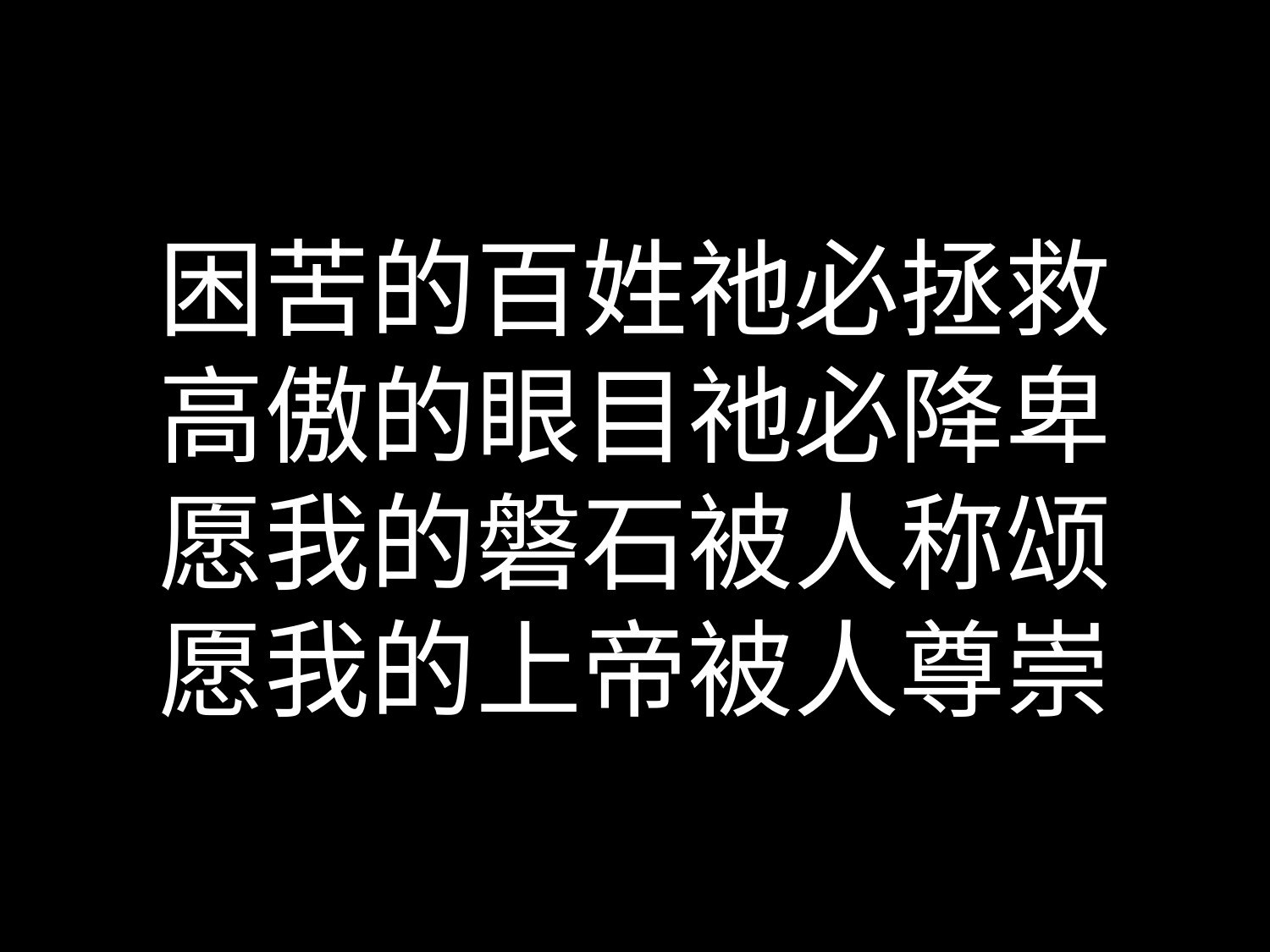

# 困苦的百姓祂必拯救 高傲的眼目祂必降卑 愿我的磐石被人称颂 愿我的上帝被人尊崇